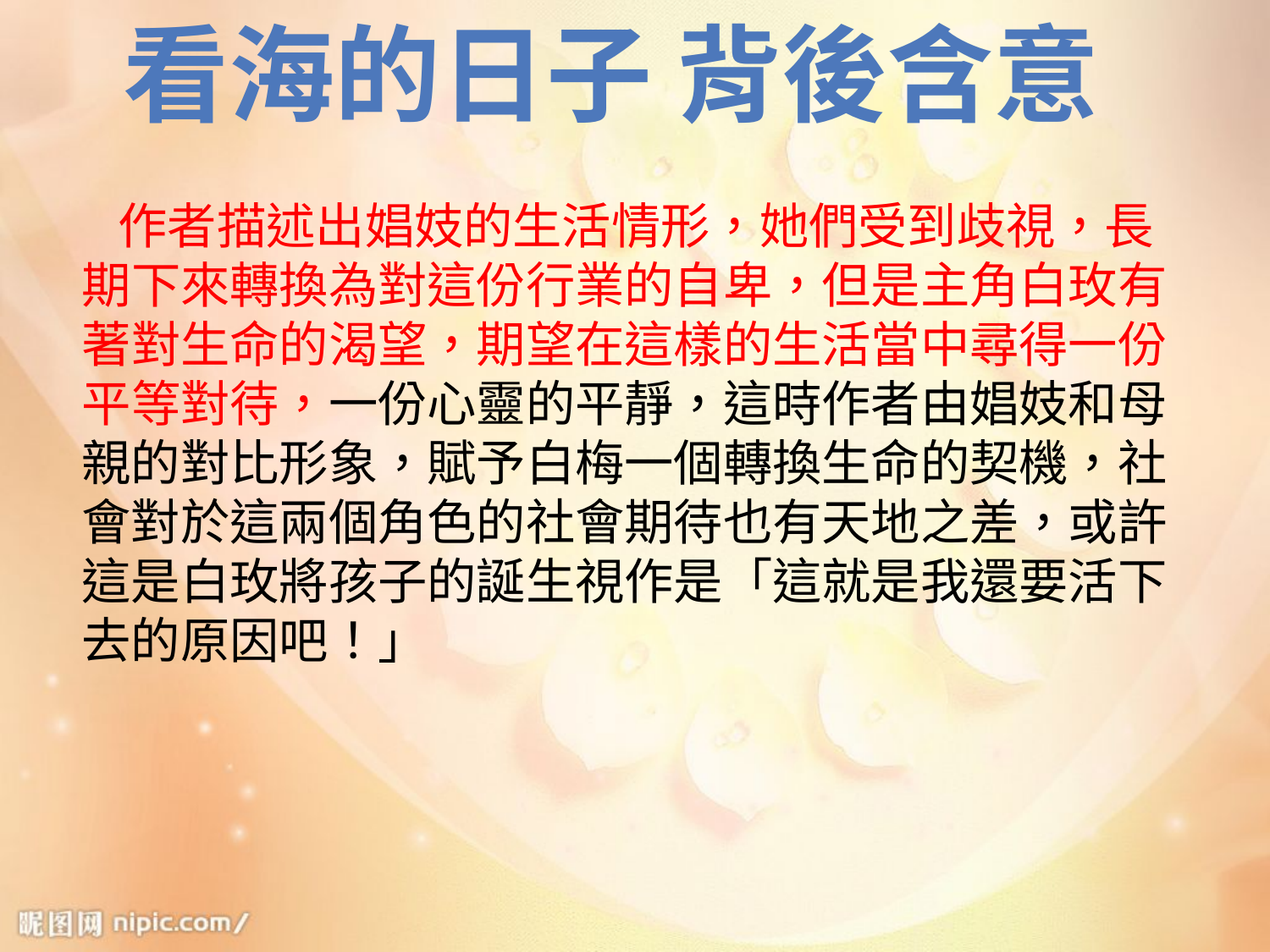

看海的日子 背後含意
    作者描述出娼妓的生活情形，她們受到歧視，長期下來轉換為對這份行業的自卑，但是主角白玫有著對生命的渴望，期望在這樣的生活當中尋得一份平等對待，一份心靈的平靜，這時作者由娼妓和母親的對比形象，賦予白梅一個轉換生命的契機，社會對於這兩個角色的社會期待也有天地之差，或許這是白玫將孩子的誕生視作是「這就是我還要活下去的原因吧！」